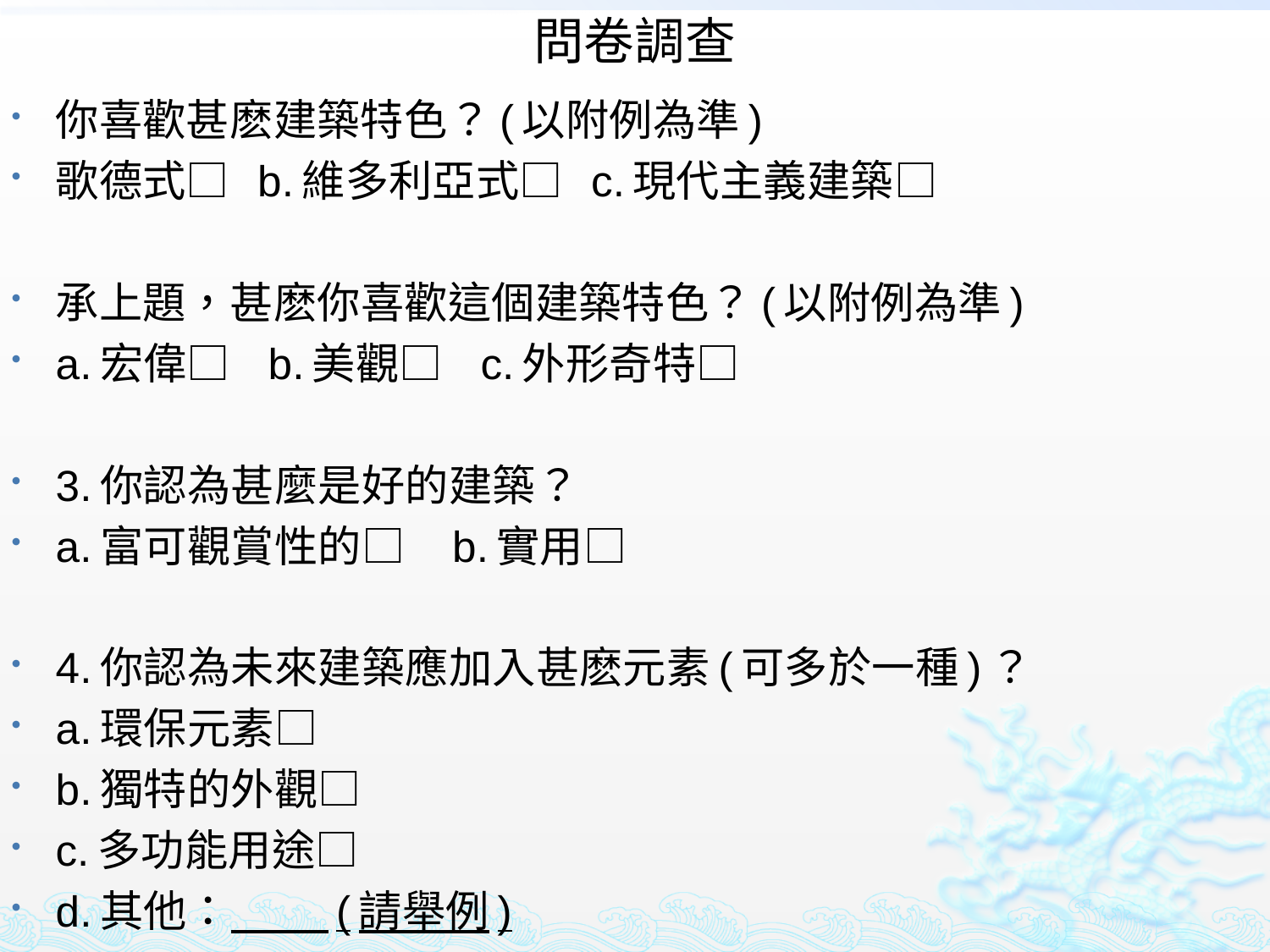

# 問卷調查
你喜歡甚麽建築特色？(以附例為準)
歌德式□  b.維多利亞式□  c.現代主義建築□

承上題，甚麽你喜歡這個建築特色？(以附例為準)
a.宏偉□   b.美觀□   c.外形奇特□

3.你認為甚麼是好的建築？
a.富可觀賞性的□    b.實用□

4.你認為未來建築應加入甚麽元素(可多於一種)？
a.環保元素□
b.獨特的外觀□
c.多功能用途□
d.其他：          (請舉例)